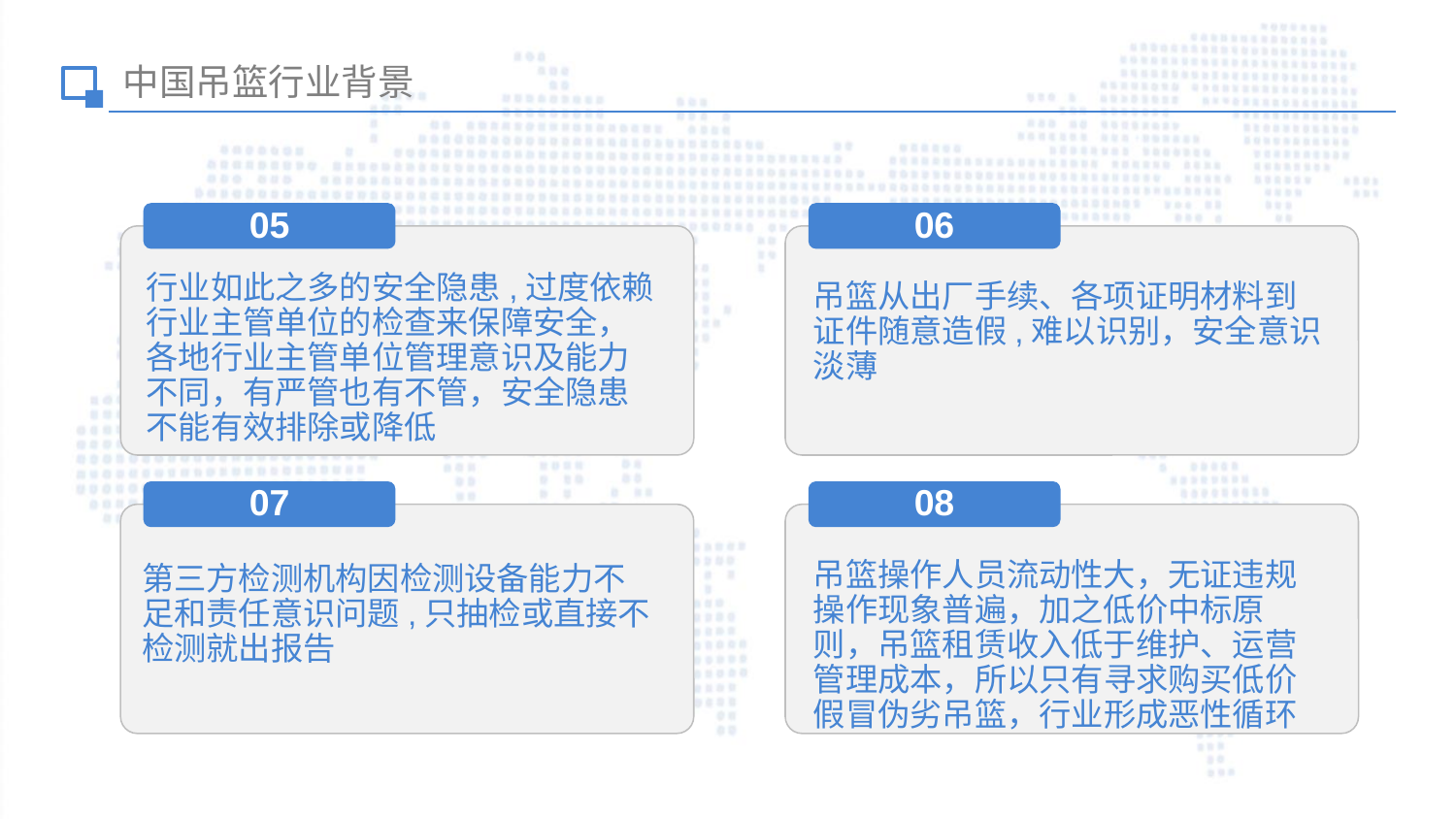

中国吊篮行业背景

05
06

行业如此之多的安全隐患,过度依赖行业主管单位的检查来保障安全，各地行业主管单位管理意识及能力不同，有严管也有不管，安全隐患不能有效排除或降低
吊篮从出厂手续、各项证明材料到证件随意造假,难以识别，安全意识淡薄
07
08

吊篮操作人员流动性大，无证违规操作现象普遍，加之低价中标原则，吊篮租赁收入低于维护、运营管理成本，所以只有寻求购买低价假冒伪劣吊篮，行业形成恶性循环
第三方检测机构因检测设备能力不足和责任意识问题,只抽检或直接不检测就出报告